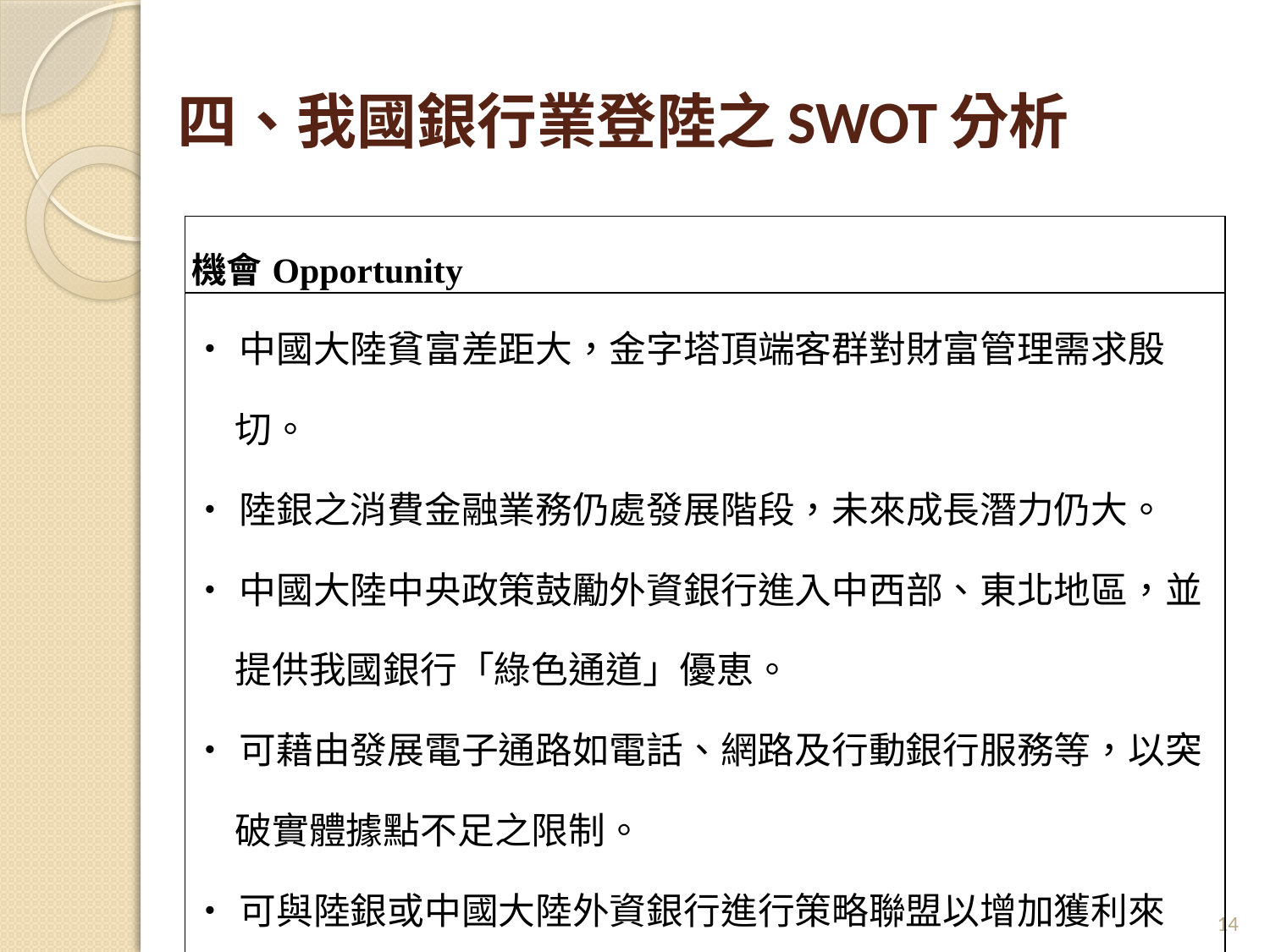

# 四、我國銀行業登陸之SWOT分析
| 機會Opportunity |
| --- |
| ‧中國大陸貧富差距大，金字塔頂端客群對財富管理需求殷 切。 ‧陸銀之消費金融業務仍處發展階段，未來成長潛力仍大。 ‧中國大陸中央政策鼓勵外資銀行進入中西部、東北地區，並 提供我國銀行「綠色通道」優恵。 ‧可藉由發展電子通路如電話、網路及行動銀行服務等，以突 破實體據點不足之限制。 ‧可與陸銀或中國大陸外資銀行進行策略聯盟以增加獲利來 源。 |
14